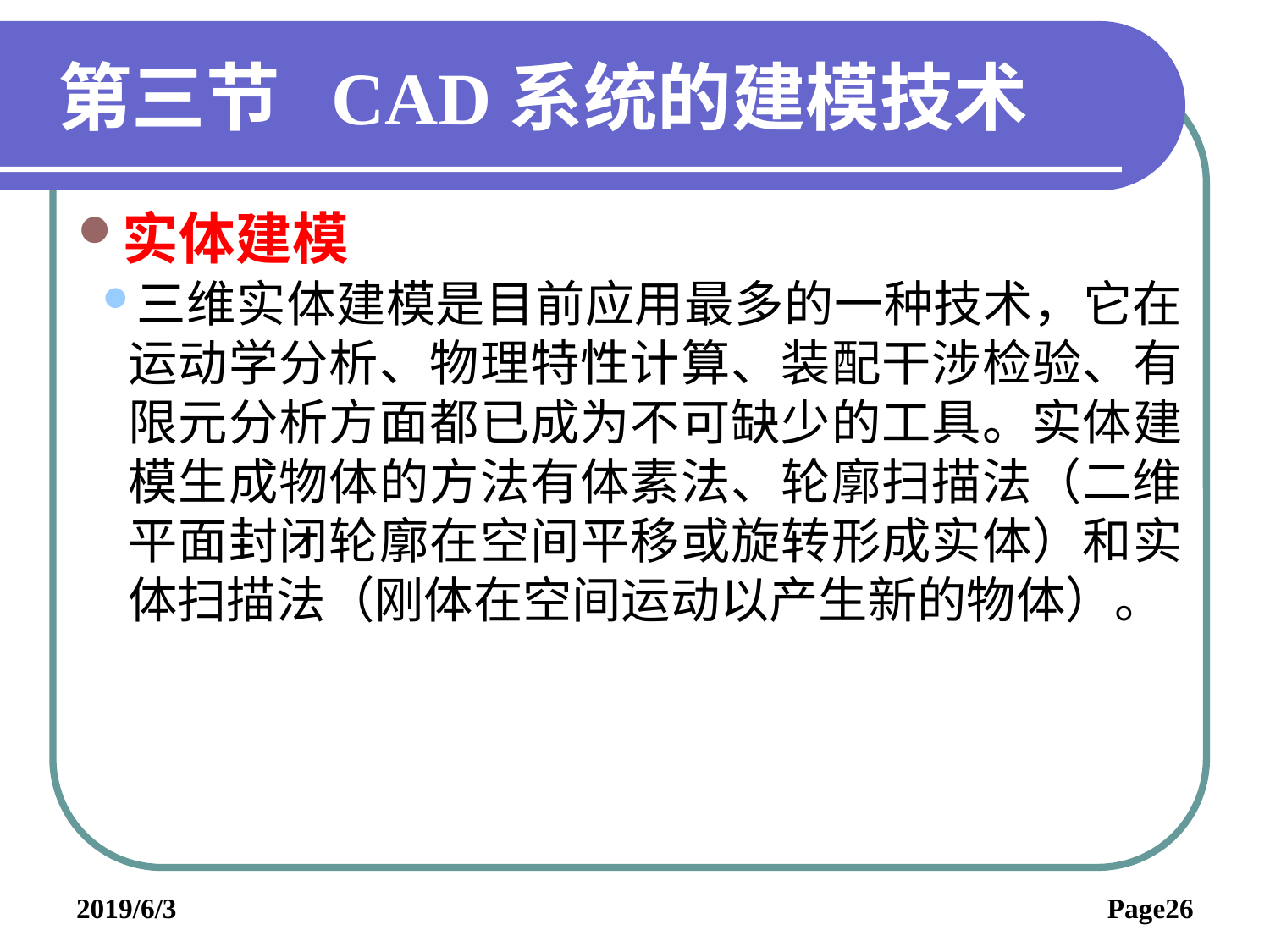

# 第三节  CAD系统的建模技术
实体建模
三维实体建模是目前应用最多的一种技术，它在运动学分析、物理特性计算、装配干涉检验、有限元分析方面都已成为不可缺少的工具。实体建模生成物体的方法有体素法、轮廓扫描法（二维平面封闭轮廓在空间平移或旋转形成实体）和实体扫描法（刚体在空间运动以产生新的物体）。
2019/6/3
Page26